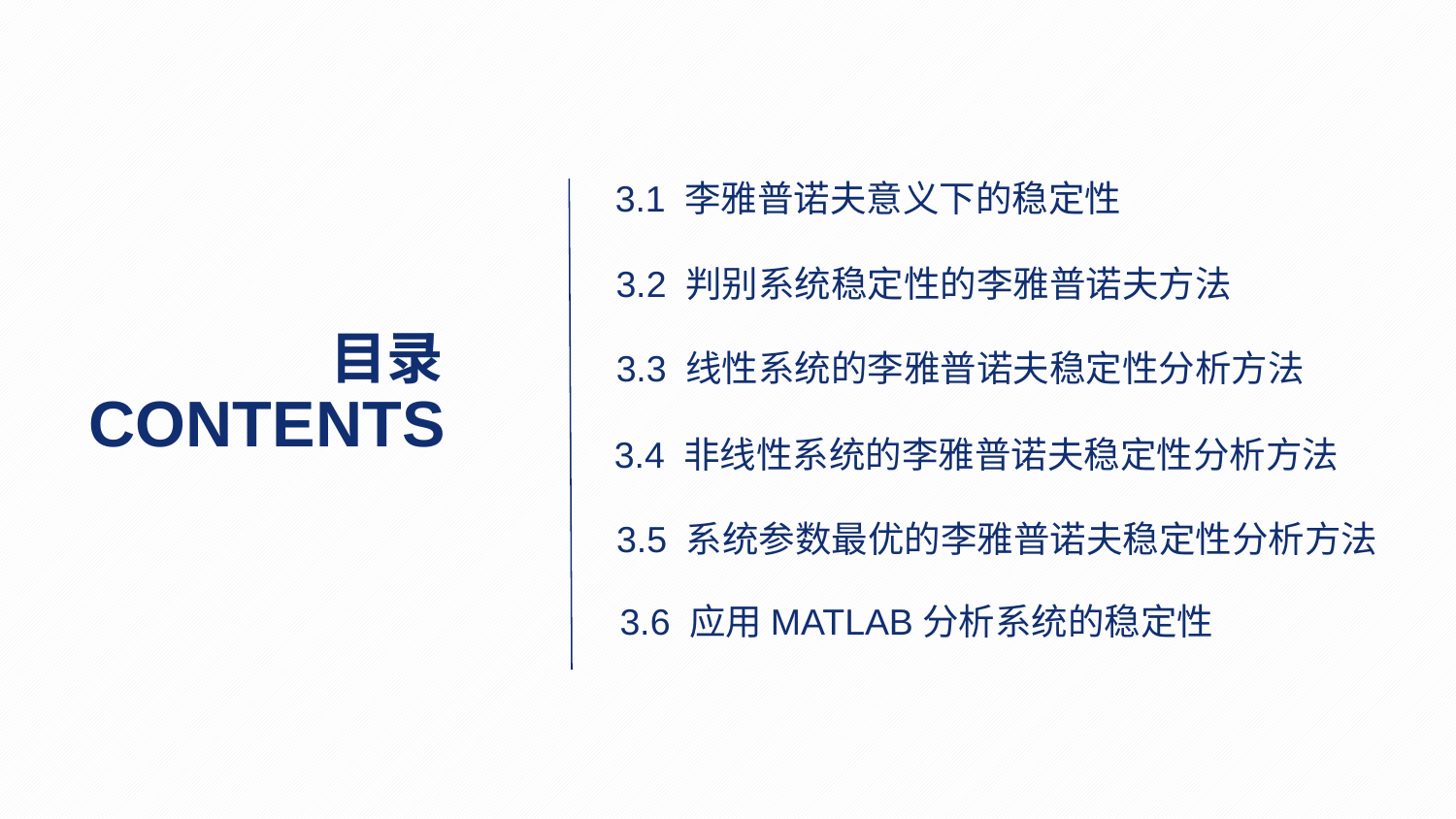

3.1 李雅普诺夫意义下的稳定性
3.2 判别系统稳定性的李雅普诺夫方法
目录
3.3 线性系统的李雅普诺夫稳定性分析方法
CONTENTS
3.4 非线性系统的李雅普诺夫稳定性分析方法
3.5 系统参数最优的李雅普诺夫稳定性分析方法
3.6 应用MATLAB分析系统的稳定性